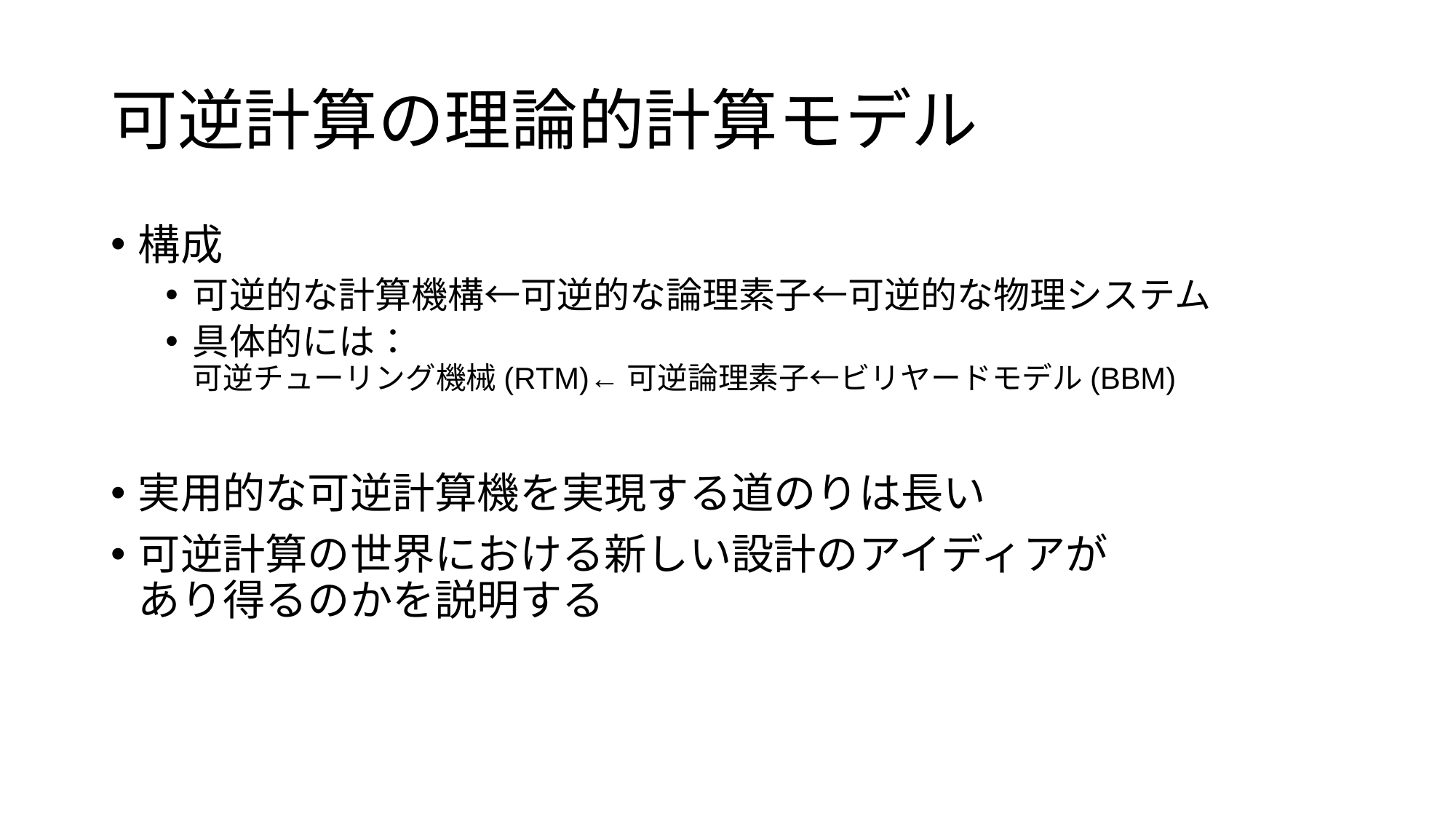

# 可逆計算の理論的計算モデル
構成
可逆的な計算機構←可逆的な論理素子←可逆的な物理システム
具体的には：
可逆チューリング機械(RTM)←可逆論理素子←ビリヤードモデル(BBM)

実用的な可逆計算機を実現する道のりは長い
可逆計算の世界における新しい設計のアイディアが
あり得るのかを説明する